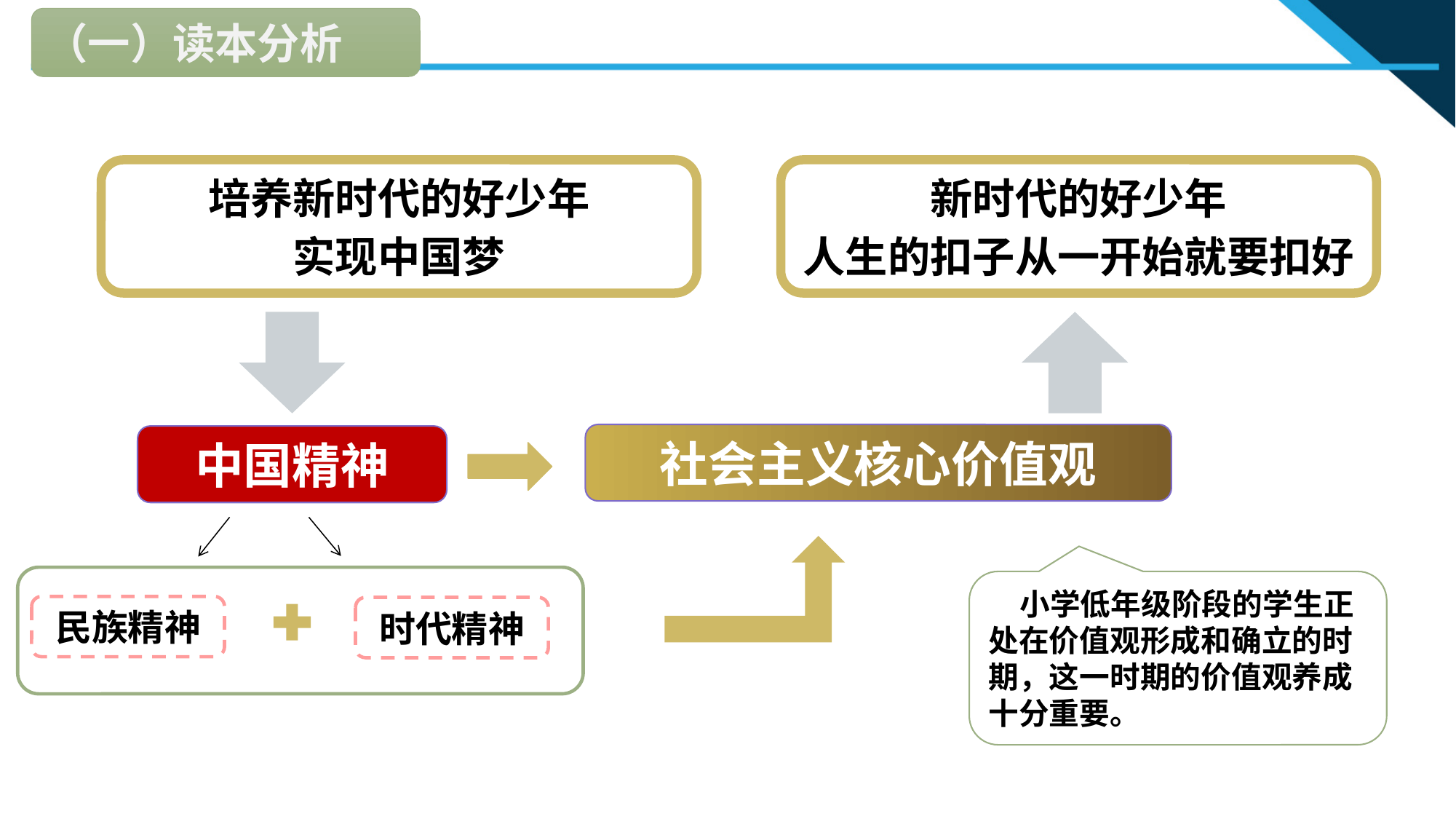

（一）读本分析
培养新时代的好少年
实现中国梦
新时代的好少年
人生的扣子从一开始就要扣好

社会主义核心价值观
中国精神

    小学低年级阶段的学生正处在价值观形成和确立的时期，这一时期的价值观养成十分重要。
民族精神

时代精神